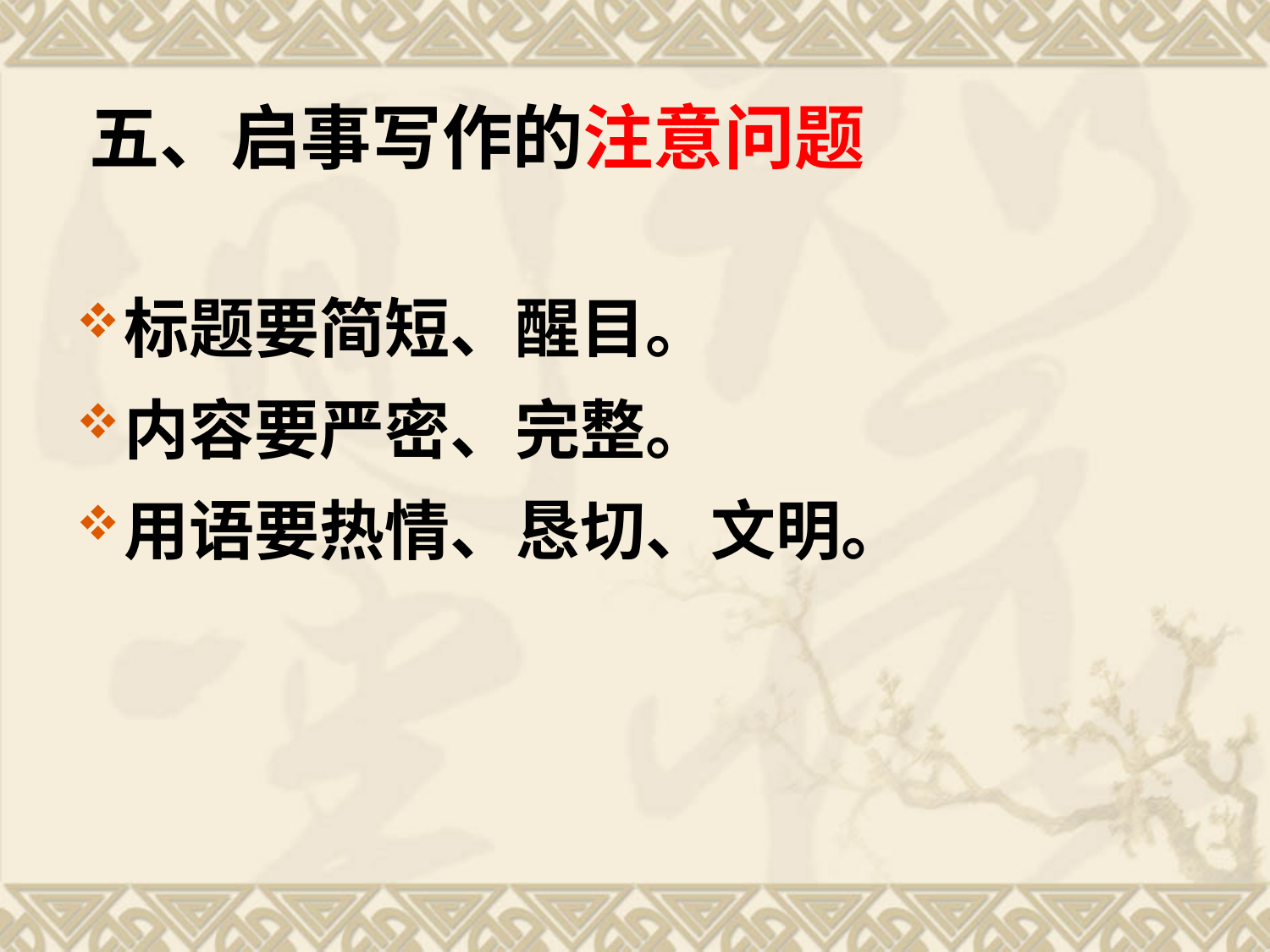

五、启事写作的注意问题
#

标题要简短、醒目。
内容要严密、完整。
用语要热情、恳切、文明。